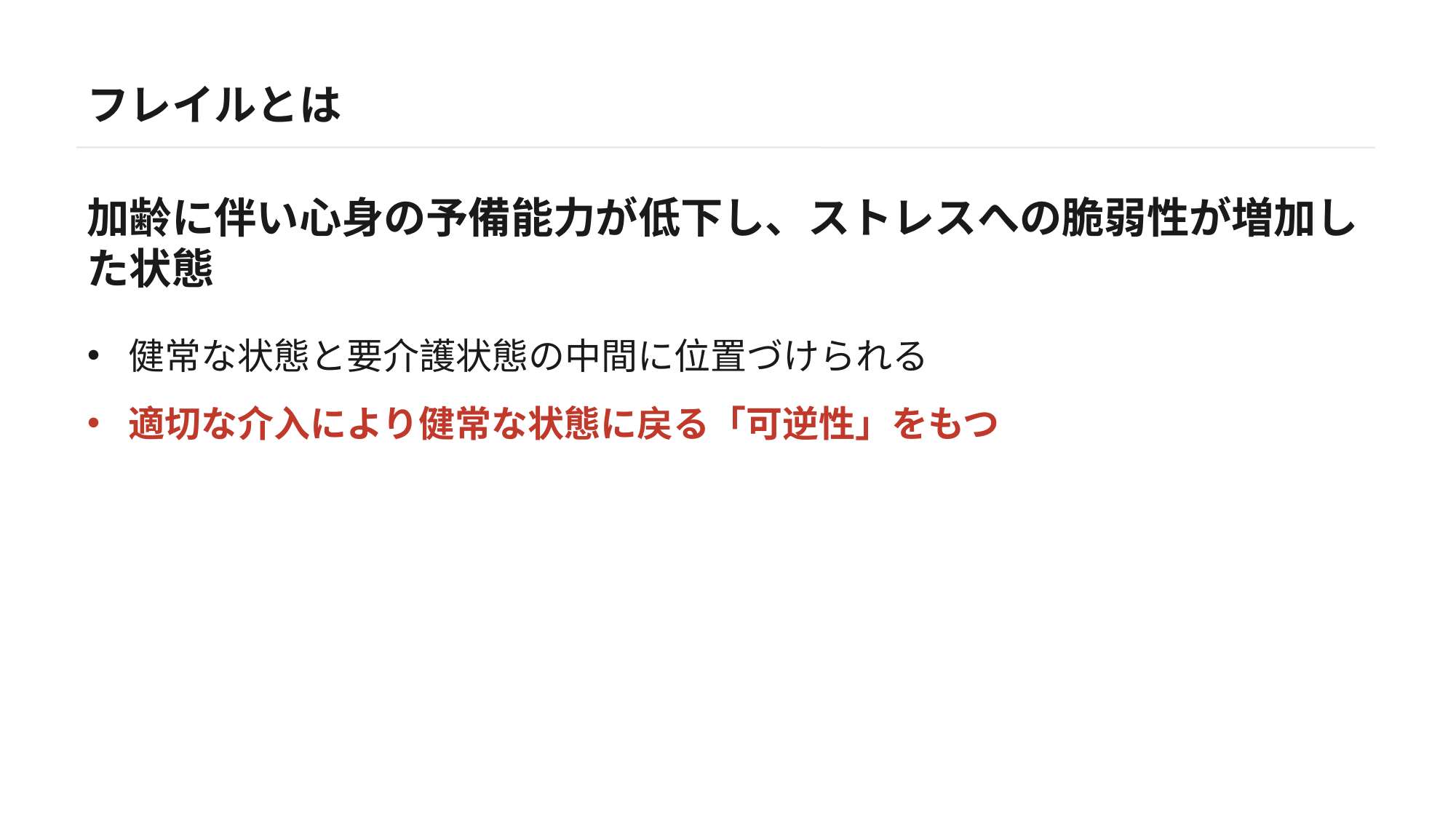

フレイルとは

加齢に伴い心身の予備能力が低下し、ストレスへの脆弱性が増加した状態
健常な状態と要介護状態の中間に位置づけられる
適切な介入により健常な状態に戻る「可逆性」をもつ